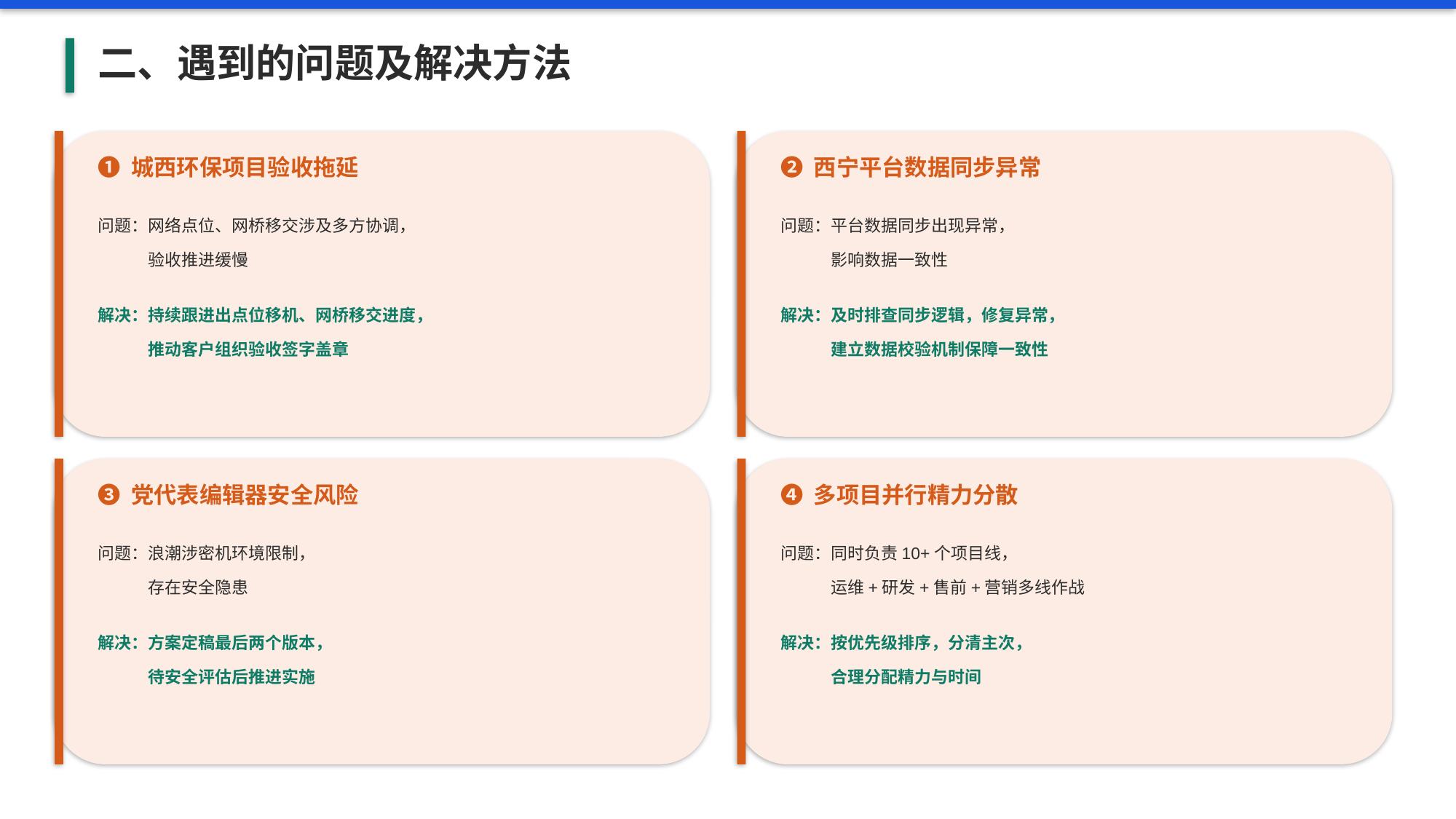

二、遇到的问题及解决方法

❶ 城西环保项目验收拖延
❷ 西宁平台数据同步异常
问题：网络点位、网桥移交涉及多方协调，
　　　验收推进缓慢

解决：持续跟进出点位移机、网桥移交进度，
　　　推动客户组织验收签字盖章
问题：平台数据同步出现异常，
　　　影响数据一致性

解决：及时排查同步逻辑，修复异常，
　　　建立数据校验机制保障一致性

❸ 党代表编辑器安全风险
❹ 多项目并行精力分散
问题：浪潮涉密机环境限制，
　　　存在安全隐患

解决：方案定稿最后两个版本，
　　　待安全评估后推进实施
问题：同时负责10+个项目线，
　　　运维+研发+售前+营销多线作战

解决：按优先级排序，分清主次，
　　　合理分配精力与时间